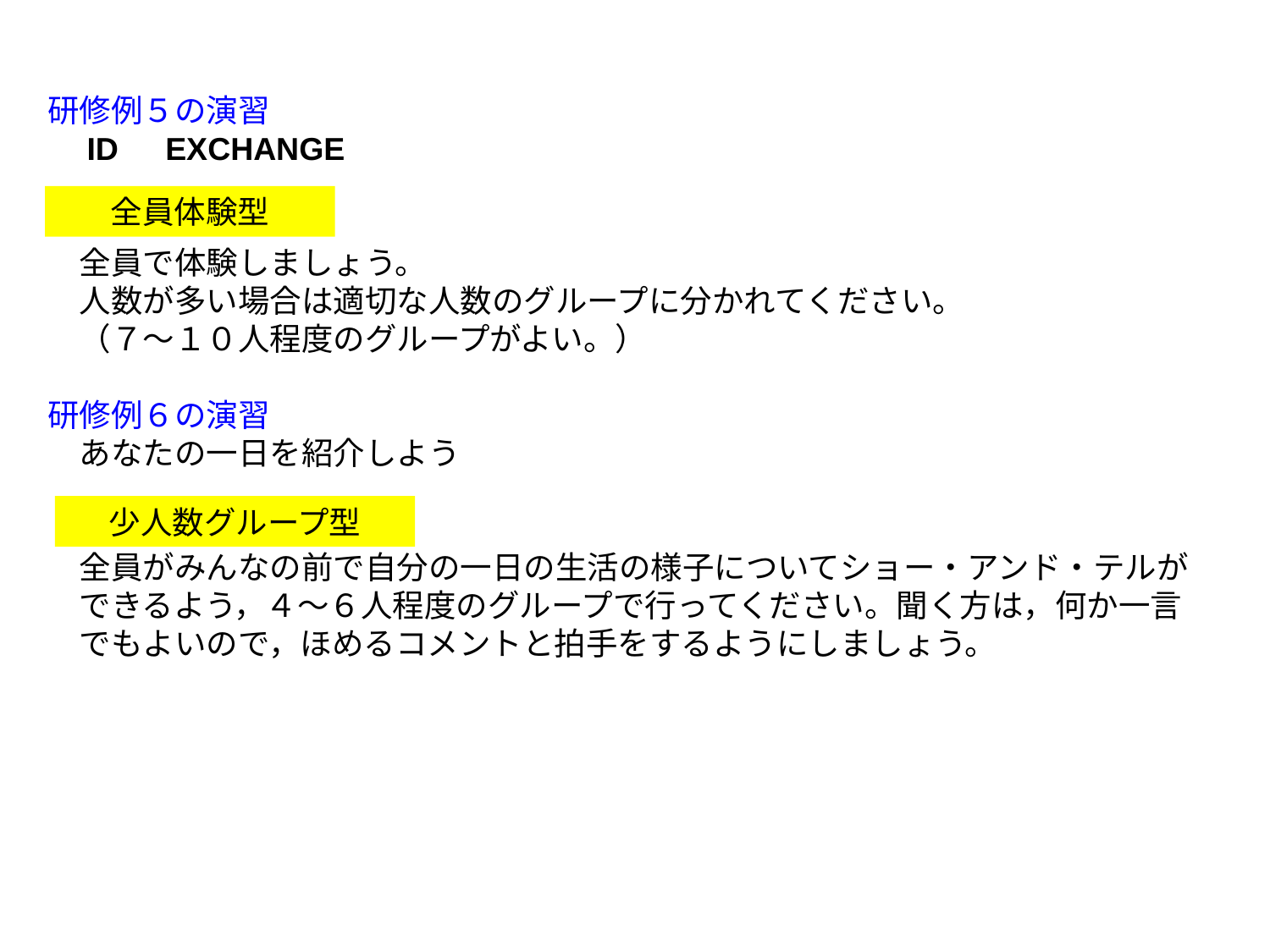

研修例５の演習
　ID　EXCHANGE

　全員で体験しましょう。
　人数が多い場合は適切な人数のグループに分かれてください。
　（７～１０人程度のグループがよい。）

研修例６の演習
　あなたの一日を紹介しよう

　全員がみんなの前で自分の一日の生活の様子についてショー・アンド・テルが
　できるよう，４～６人程度のグループで行ってください。聞く方は，何か一言
　でもよいので，ほめるコメントと拍手をするようにしましょう。
全員体験型
少人数グループ型